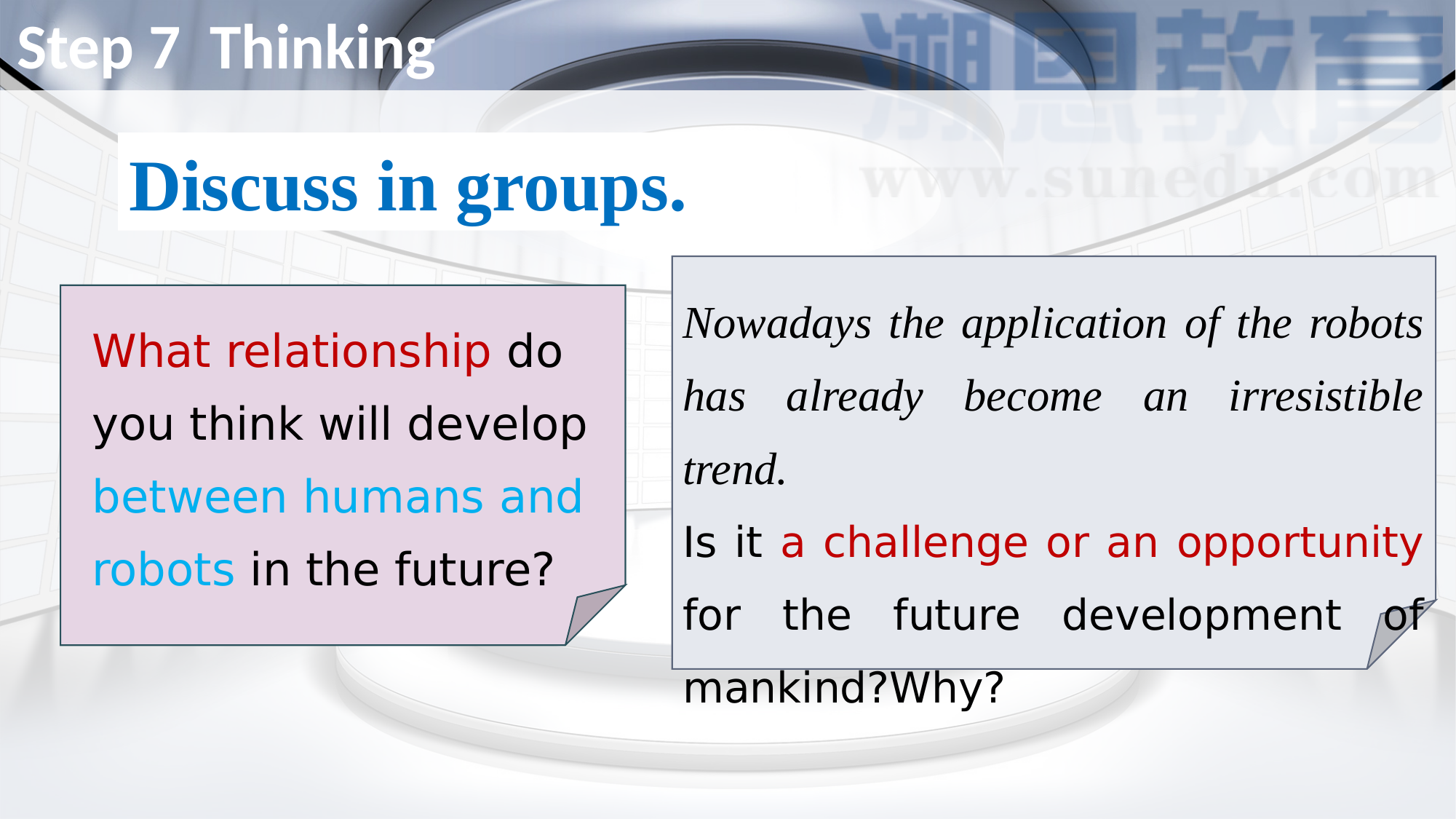

Step 7  Thinking
Discuss in groups.

Nowadays the application of the robots has already become an irresistible trend.
Is it a challenge or an opportunity for the future development of mankind?Why?

What relationship do you think will develop between humans and robots in the future?
添加题
添加标题